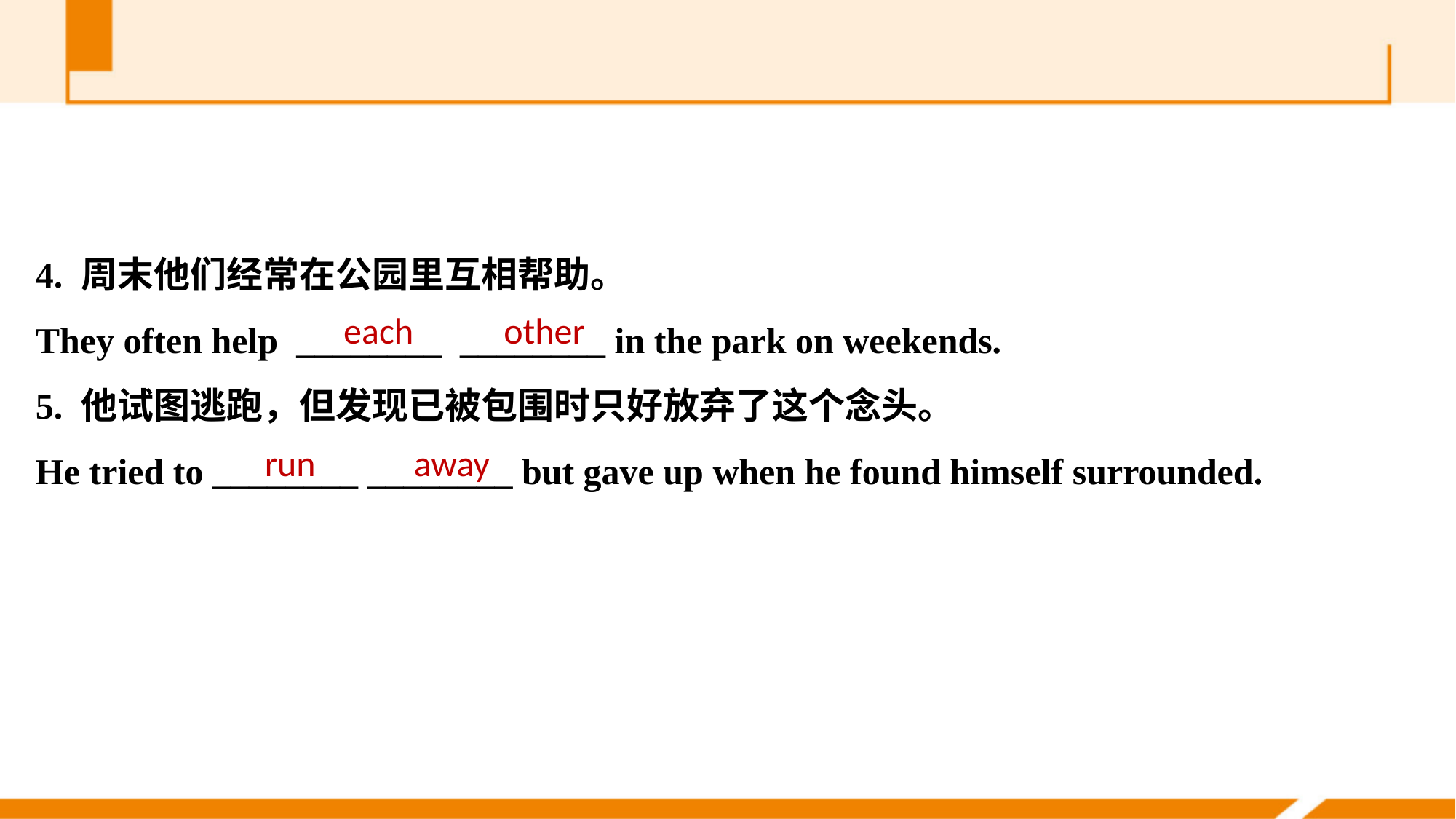

4. 周末他们经常在公园里互相帮助。
They often help  ________  ________ in the park on weekends.
5. 他试图逃跑，但发现已被包围时只好放弃了这个念头。
He tried to ________ ________ but gave up when he found himself surrounded.
each           other
run            away